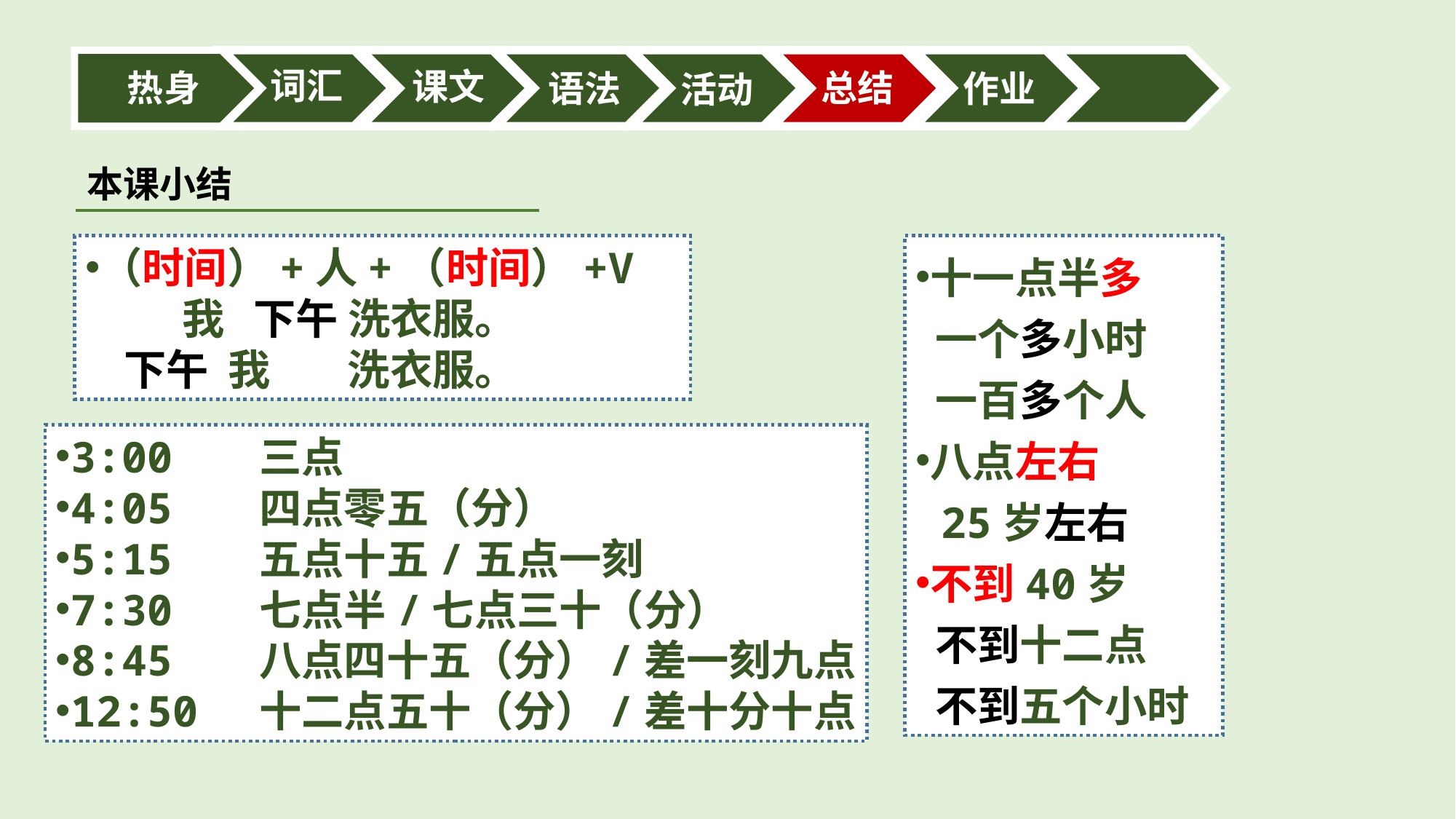

词汇
课文
热身
总结
语法
作业
活动
本课小结
（时间）+人+（时间）+V
         我   下午 洗衣服。
   下午  我        洗衣服。
十一点半多
 一个多小时
 一百多个人
八点左右
 25岁左右
不到40岁
 不到十二点
 不到五个小时
3:00   三点
4:05   四点零五（分）
5:15   五点十五/五点一刻
7:30   七点半/七点三十（分）
8:45   八点四十五（分）/差一刻九点
12:50  十二点五十（分）/差十分十点